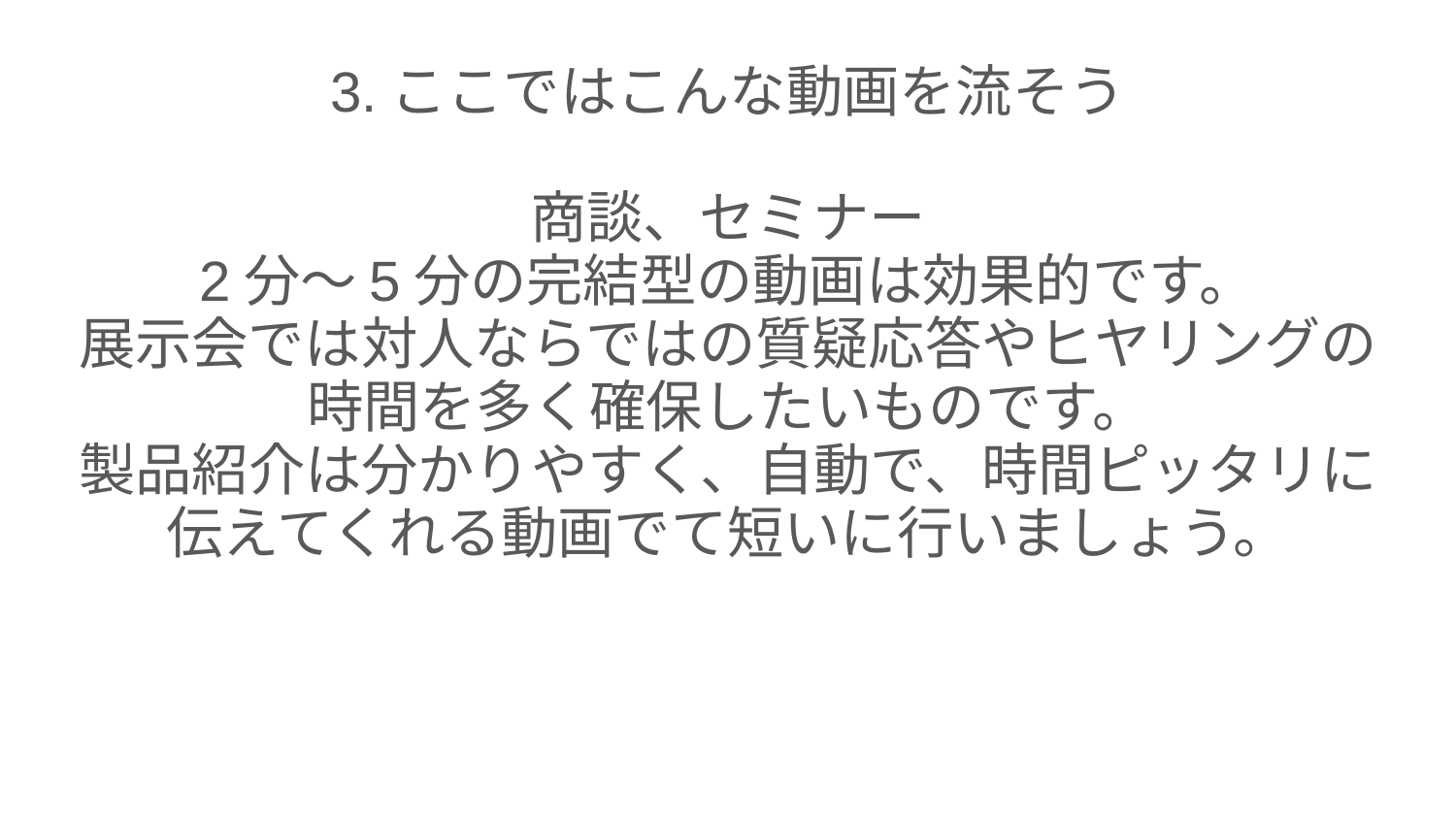

3.ここではこんな動画を流そう

商談、セミナー
2分〜5分の完結型の動画は効果的です。
展示会では対人ならではの質疑応答やヒヤリングの時間を多く確保したいものです。
製品紹介は分かりやすく、自動で、時間ピッタリに伝えてくれる動画でて短いに行いましょう。